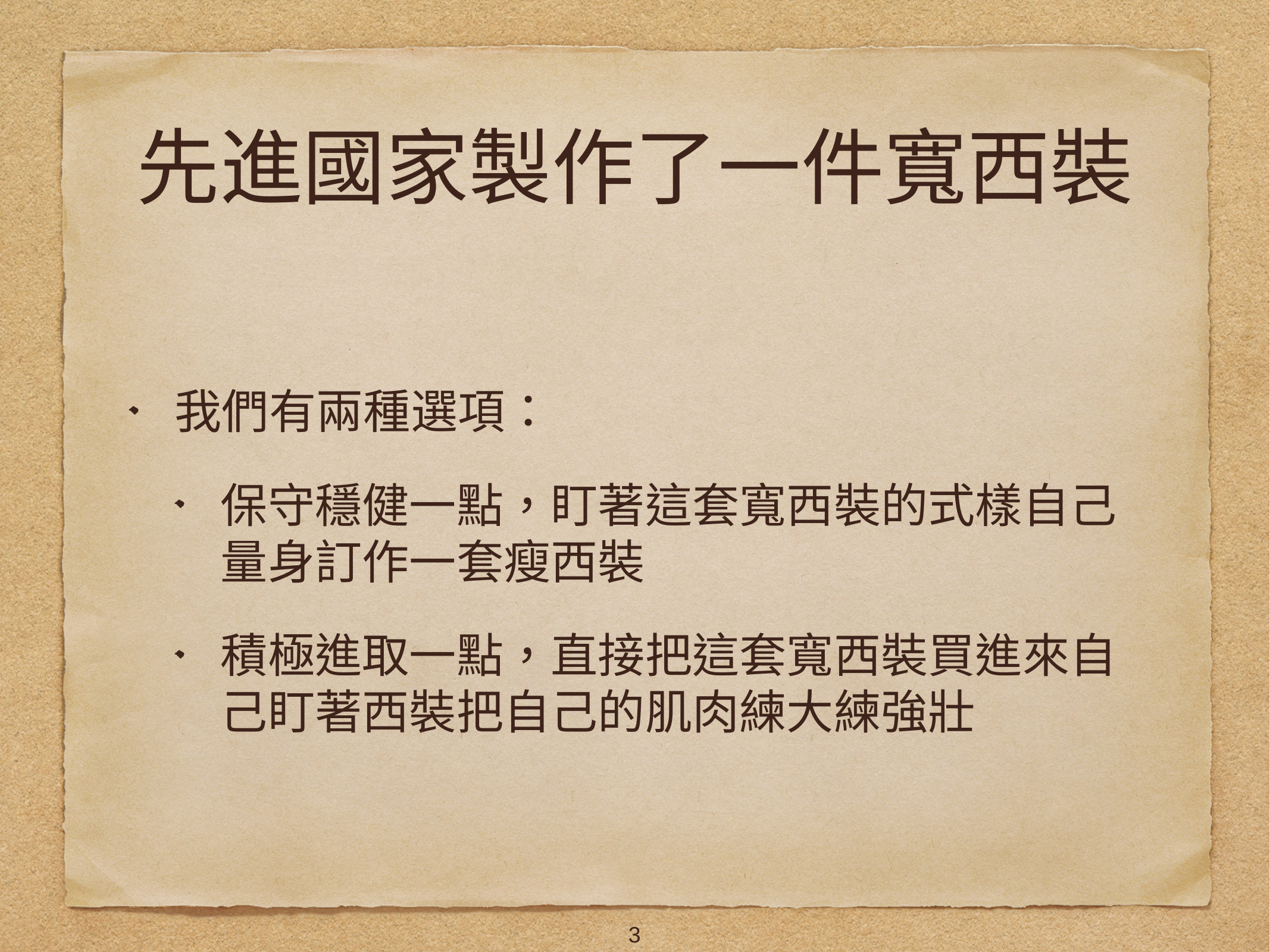

# 先進國家製作了一件寬西裝
我們有兩種選項：
保守穩健一點，盯著這套寬西裝的式樣自己量身訂作一套瘦西裝
積極進取一點，直接把這套寬西裝買進來自己盯著西裝把自己的肌肉練大練強壯
3